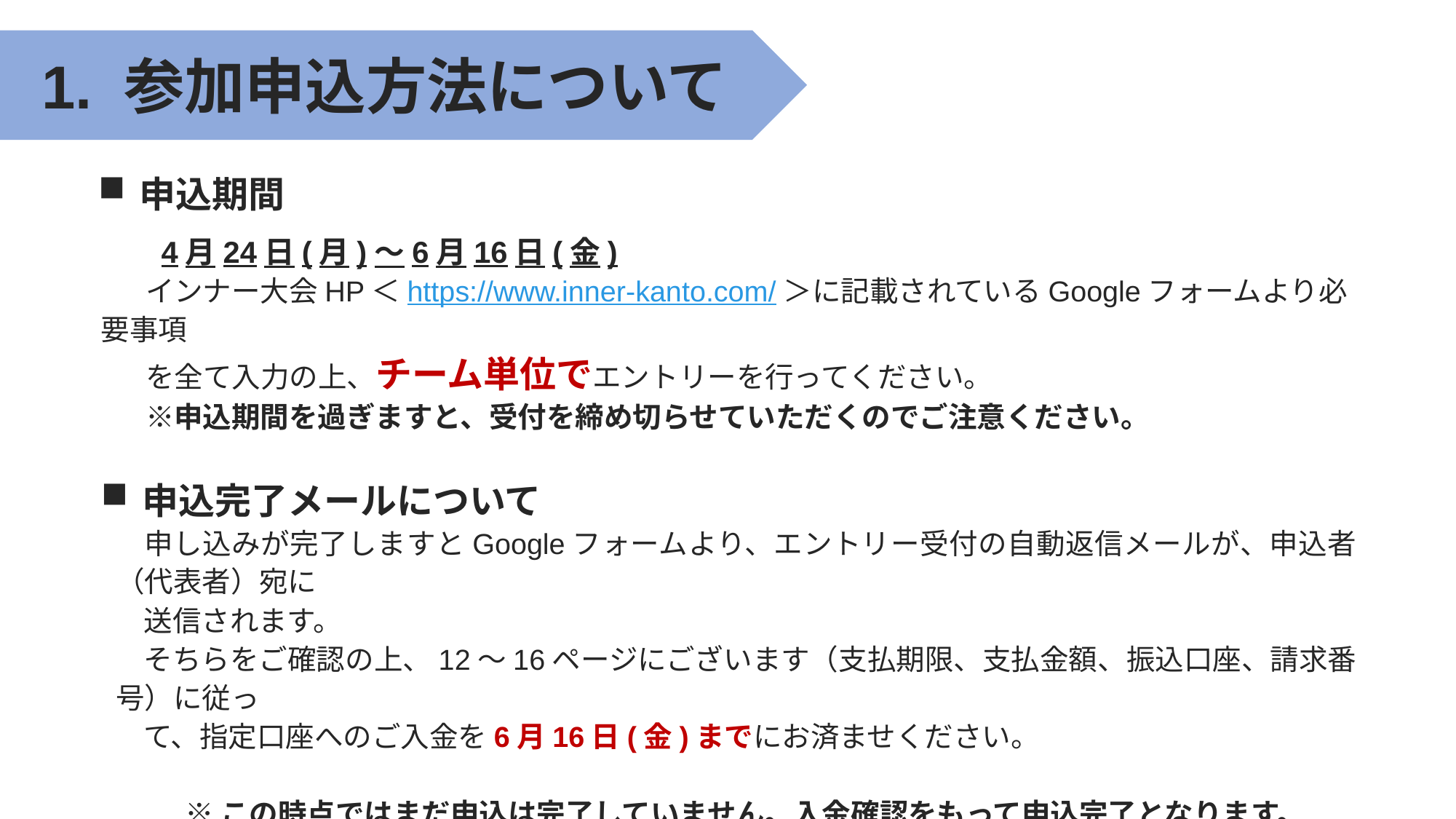

1. 参加申込方法について
申込期間
　　4月24日(月)～6月16日(金)
　インナー大会HP＜https://www.inner-kanto.com/＞に記載されているGoogleフォームより必要事項
　を全て入力の上、チーム単位でエントリーを行ってください。
　※申込期間を過ぎますと、受付を締め切らせていただくのでご注意ください。

申込完了メールについて
　申し込みが完了しますとGoogleフォームより、エントリー受付の自動返信メールが、申込者（代表者）宛に
　送信されます。
　そちらをご確認の上、12～16ページにございます（支払期限、支払金額、振込口座、請求番号）に従っ
　て、指定口座へのご入金を6月16日(金)までにお済ませください。

※この時点ではまだ申込は完了していません。入金確認をもって申込完了となります。
お支払い方法については、次ページをご覧ください。